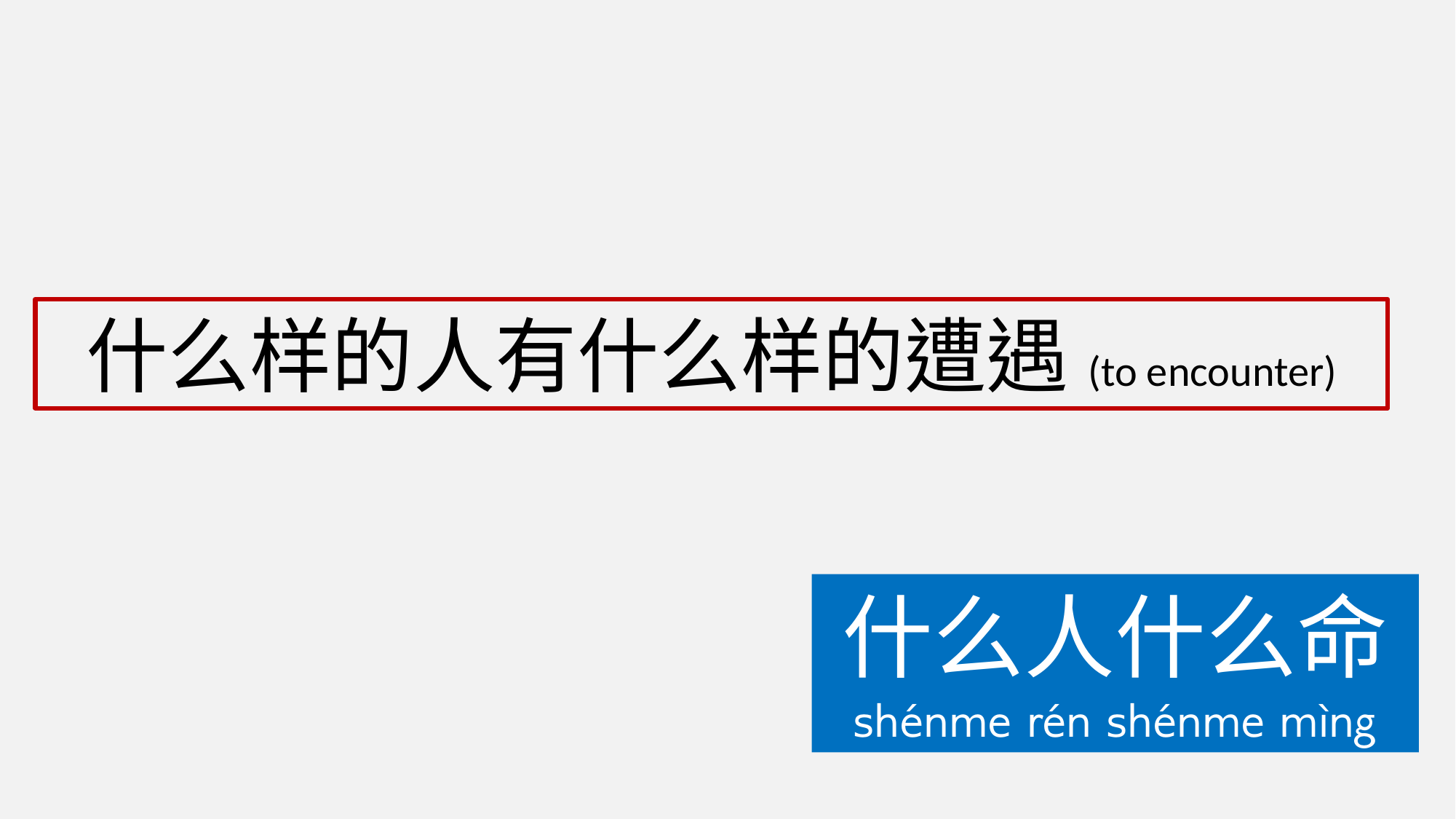

什么样的人有什么样的遭遇(to encounter)
什么人什么命
shénme rén shénme mìng